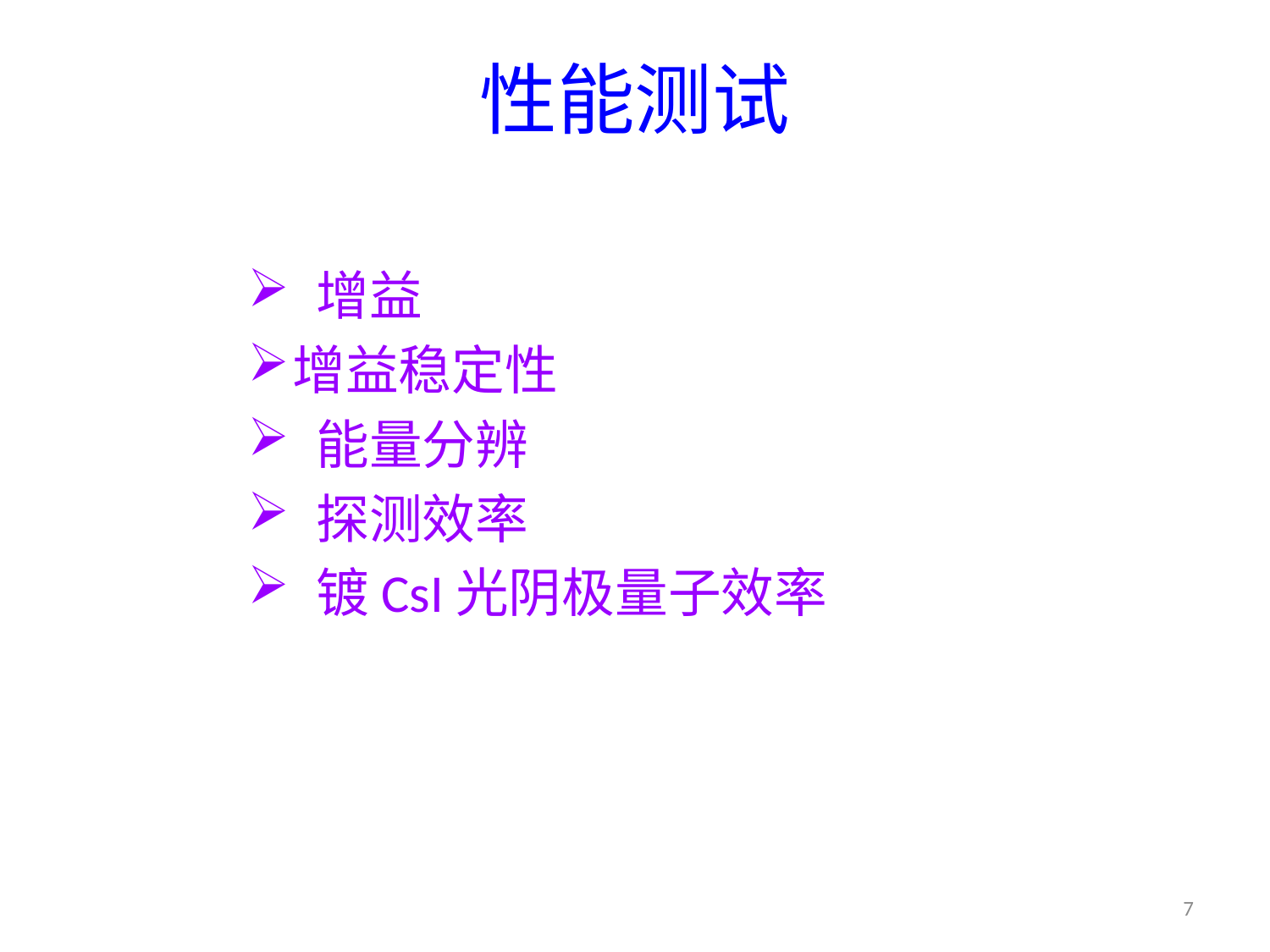

# 性能测试
 增益
增益稳定性
 能量分辨
 探测效率
 镀CsI光阴极量子效率
7